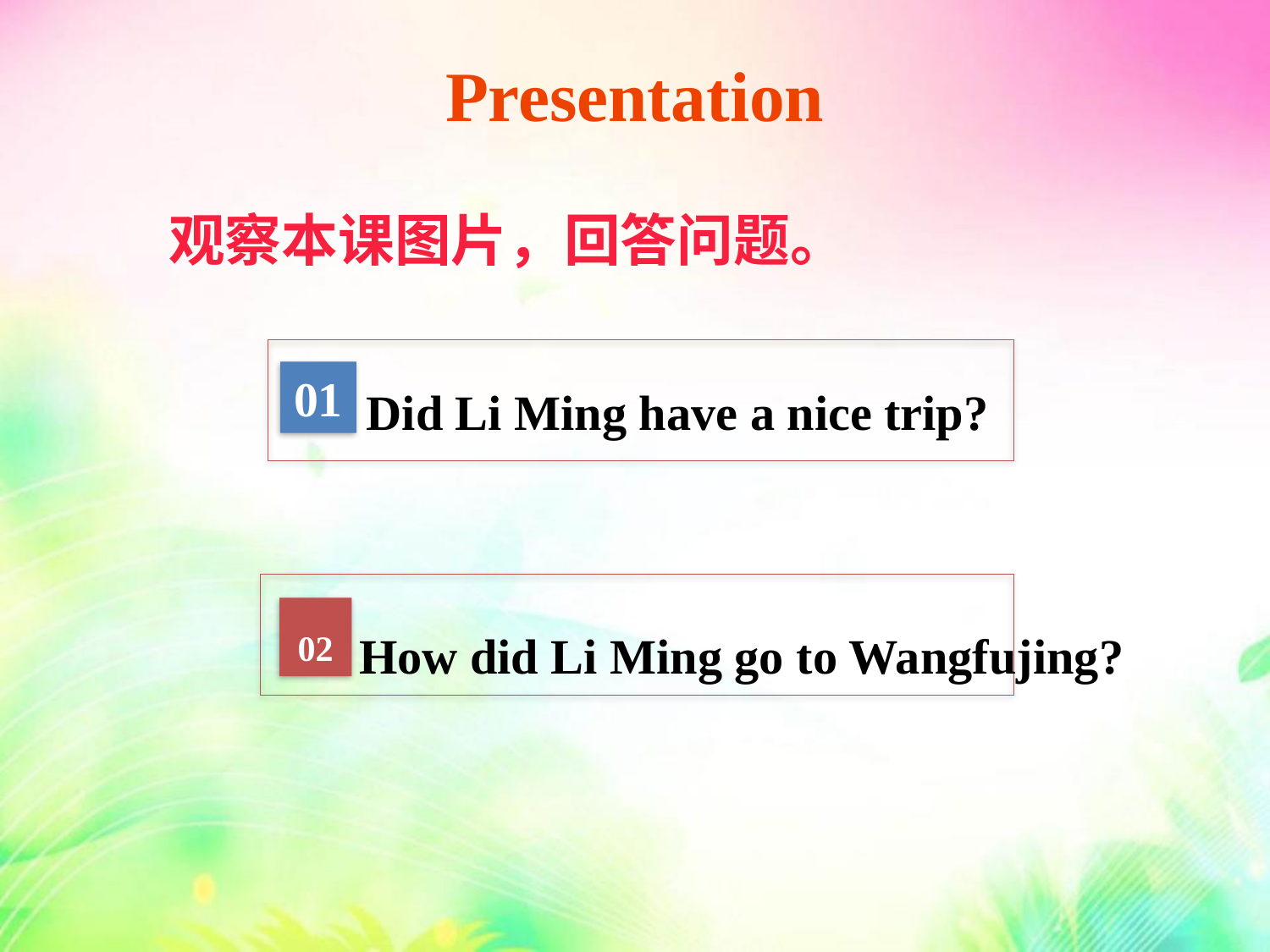

Presentation
观察本课图片，回答问题。

01
Did Li Ming have a nice trip?

02
How did Li Ming go to Wangfujing?